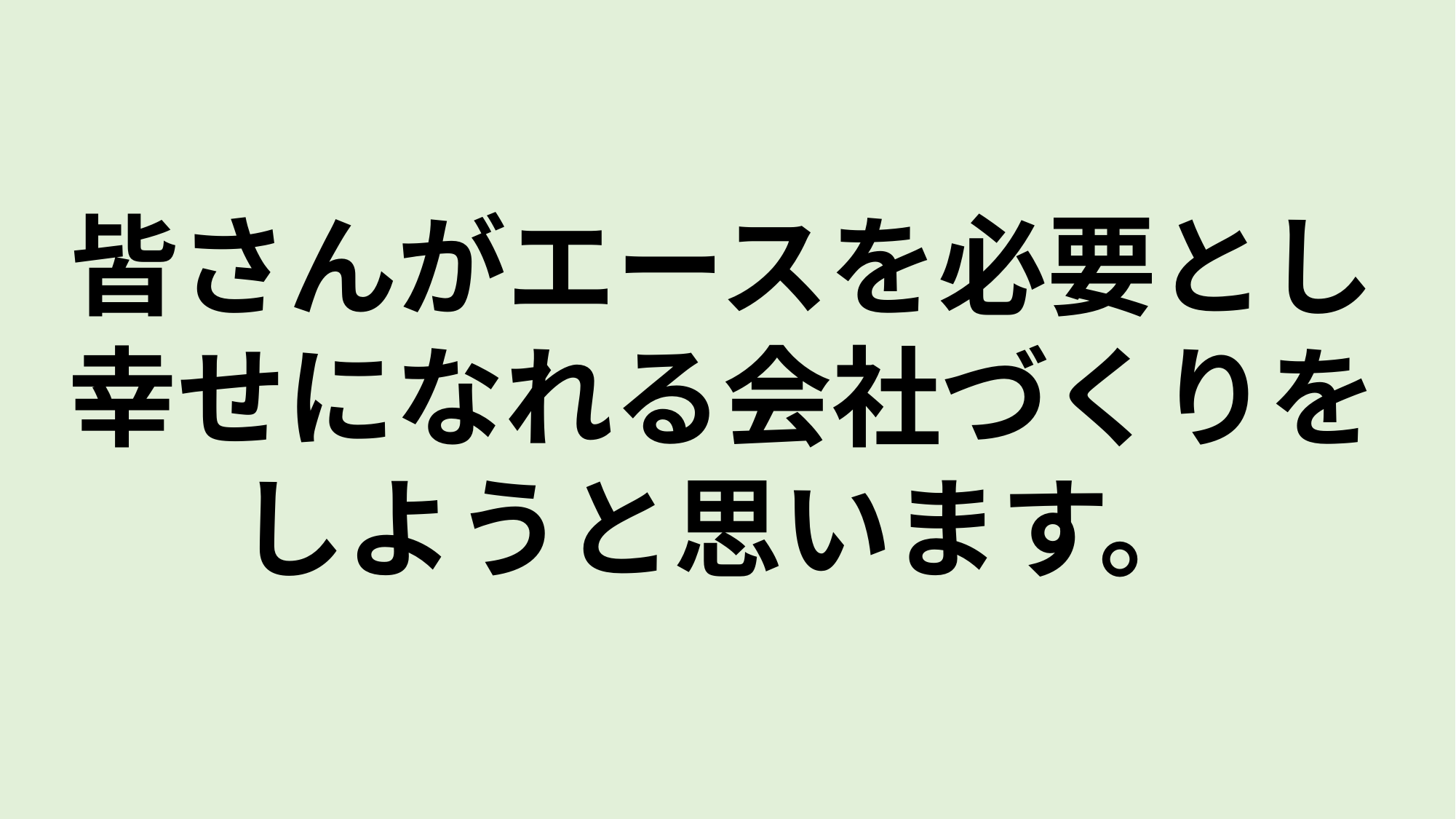

皆さんがエースを必要とし
幸せになれる会社づくりを
しようと思います。